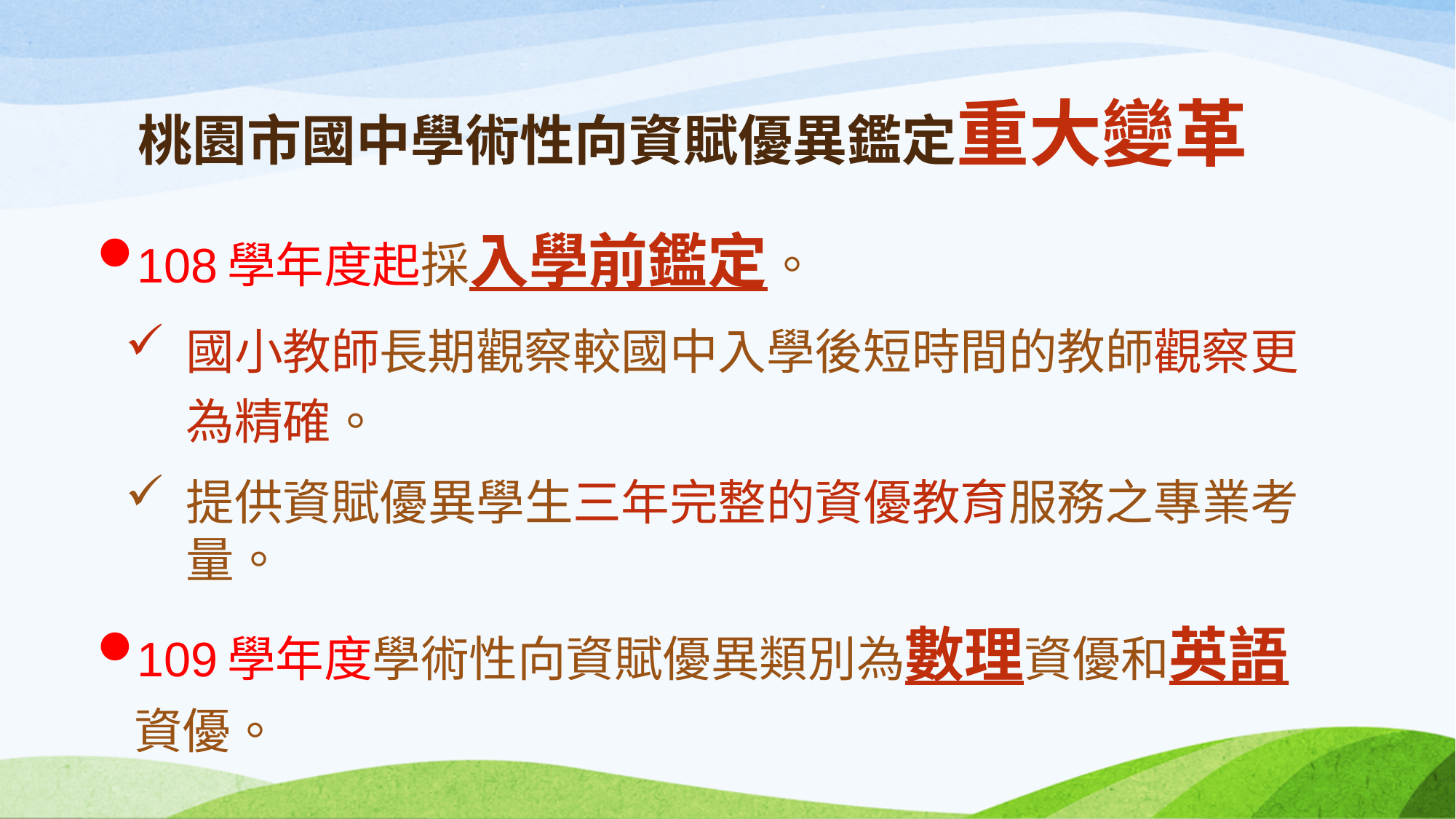

# 桃園市國中學術性向資賦優異鑑定重大變革
108學年度起採入學前鑑定。
國小教師長期觀察較國中入學後短時間的教師觀察更為精確。
提供資賦優異學生三年完整的資優教育服務之專業考量。
109學年度學術性向資賦優異類別為數理資優和英語資優。